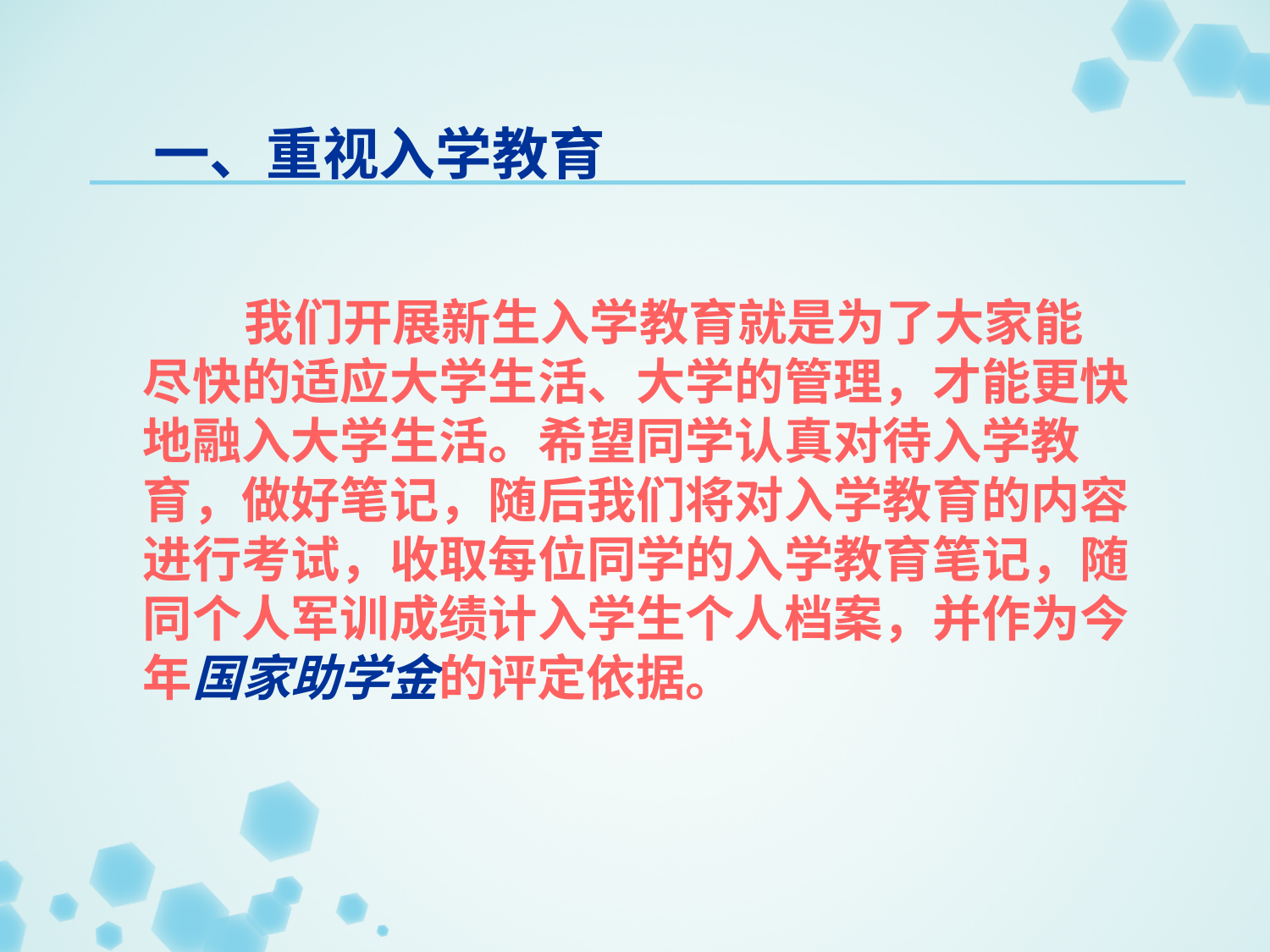

一、重视入学教育
        我们开展新生入学教育就是为了大家能尽快的适应大学生活、大学的管理，才能更快地融入大学生活。希望同学认真对待入学教育，做好笔记，随后我们将对入学教育的内容进行考试，收取每位同学的入学教育笔记，随同个人军训成绩计入学生个人档案，并作为今年国家助学金的评定依据。